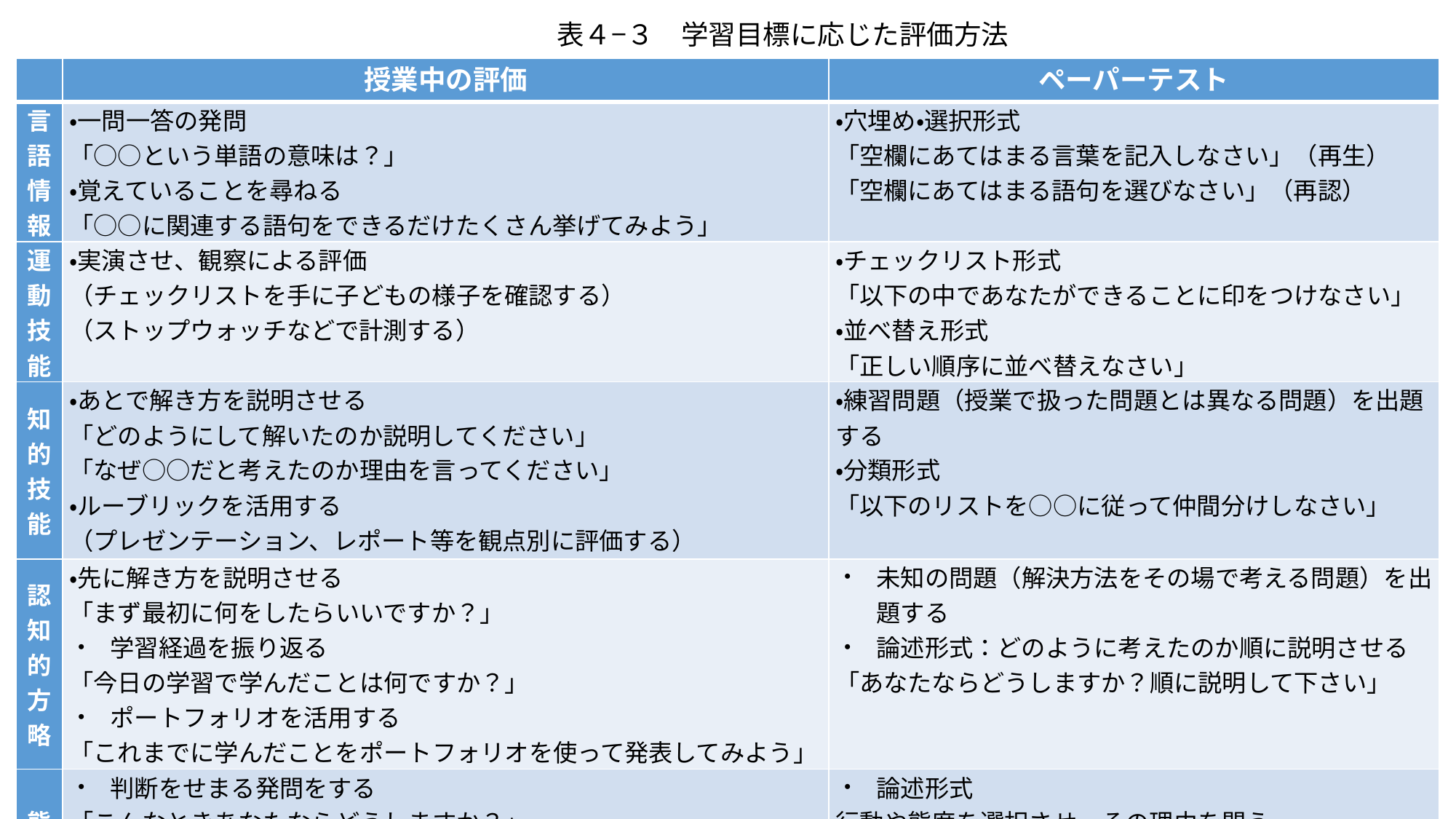

表４−３　学習目標に応じた評価方法
|  | 授業中の評価 | ペーパーテスト |
| --- | --- | --- |
| 言語情報 | ・一問一答の発問 「○○という単語の意味は？」 ・覚えていることを尋ねる 「○○に関連する語句をできるだけたくさん挙げてみよう」 | ・穴埋め・選択形式 「空欄にあてはまる言葉を記入しなさい」（再生） 「空欄にあてはまる語句を選びなさい」（再認） |
| 運動技能 | ・実演させ、観察による評価 （チェックリストを手に子どもの様子を確認する） （ストップウォッチなどで計測する） | ・チェックリスト形式 「以下の中であなたができることに印をつけなさい」 ・並べ替え形式 「正しい順序に並べ替えなさい」 |
| 知的技能 | ・あとで解き方を説明させる 「どのようにして解いたのか説明してください」 「なぜ○○だと考えたのか理由を言ってください」 ・ルーブリックを活用する （プレゼンテーション、レポート等を観点別に評価する） | ・練習問題（授業で扱った問題とは異なる問題）を出題する ・分類形式 「以下のリストを○○に従って仲間分けしなさい」 |
| 認知的方略 | ・先に解き方を説明させる 「まず最初に何をしたらいいですか？」 学習経過を振り返る 「今日の学習で学んだことは何ですか？」 ポートフォリオを活用する 「これまでに学んだことをポートフォリオを使って発表してみよう」 | 未知の問題（解決方法をその場で考える問題）を出題する 論述形式：どのように考えたのか順に説明させる 「あなたならどうしますか？順に説明して下さい」 |
| 態度 | 判断をせまる発問をする 「こんなときあなたならどうしますか？」 知識を問う発問をする 「○○したいときにはどんな方法がありますか？」 | 論述形式 行動や態度を選択させ、その理由を問う 「あなたならどうしますか？その理由も書きましょう」 |